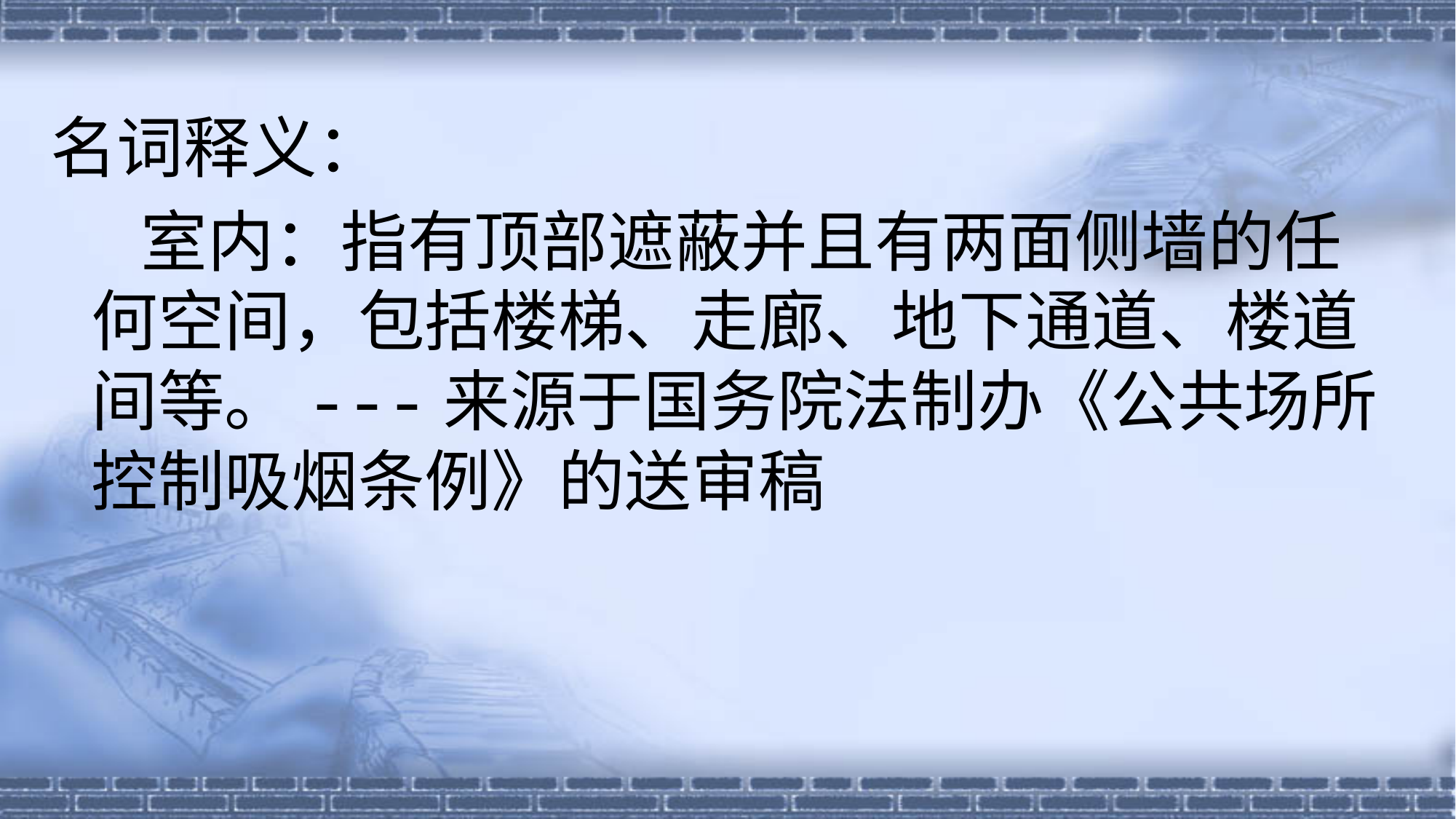

名词释义：
     室内：指有顶部遮蔽并且有两面侧墙的任何空间，包括楼梯、走廊、地下通道、楼道间等。---来源于国务院法制办《公共场所控制吸烟条例》的送审稿